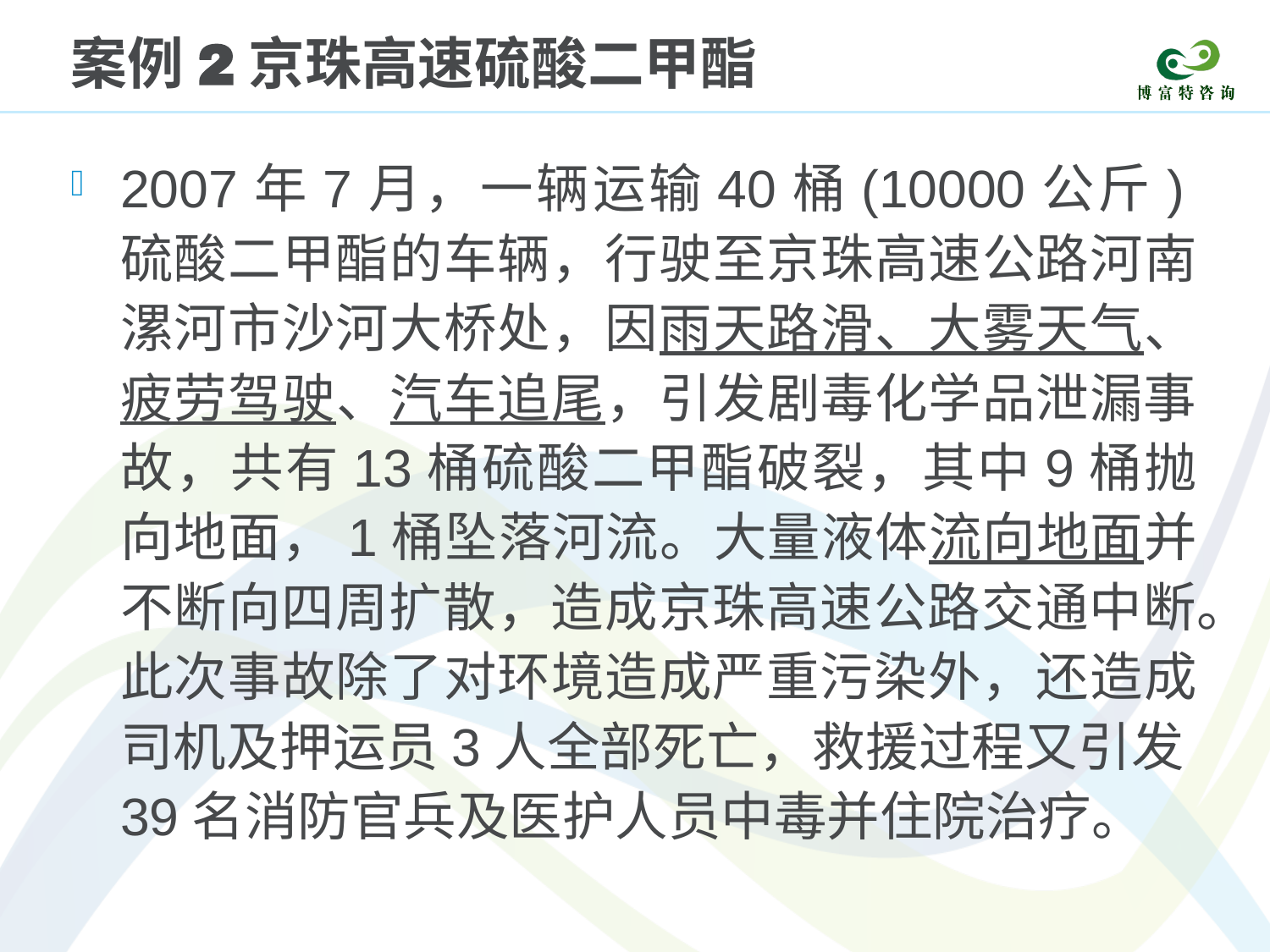

# 案例2京珠高速硫酸二甲酯
2007年7月，一辆运输40桶(10000公斤)硫酸二甲酯的车辆，行驶至京珠高速公路河南漯河市沙河大桥处，因雨天路滑、大雾天气、疲劳驾驶、汽车追尾，引发剧毒化学品泄漏事故，共有13桶硫酸二甲酯破裂，其中9桶抛向地面，1桶坠落河流。大量液体流向地面并不断向四周扩散，造成京珠高速公路交通中断。此次事故除了对环境造成严重污染外，还造成司机及押运员3人全部死亡，救援过程又引发39名消防官兵及医护人员中毒并住院治疗。